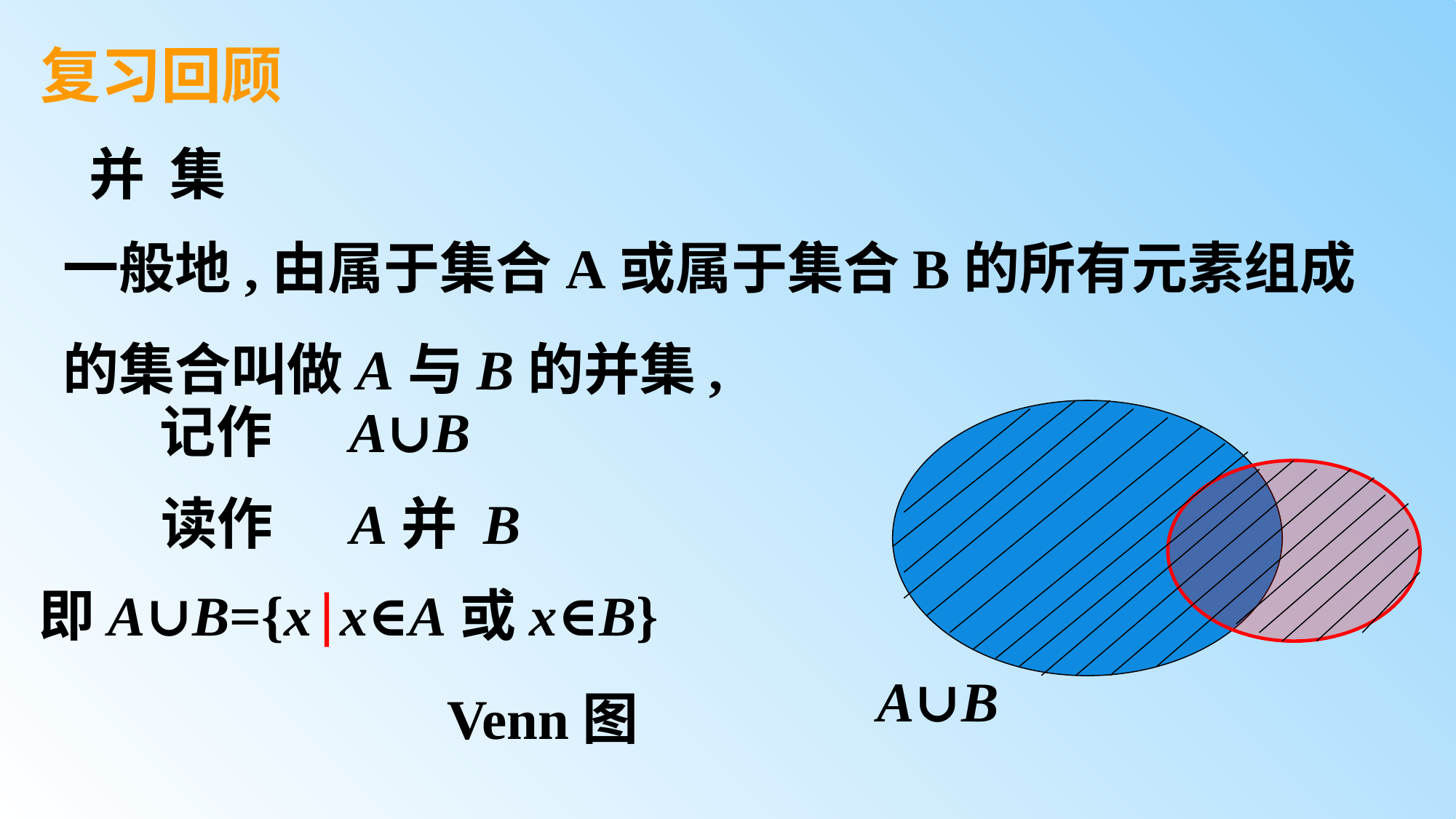

复习回顾
并  集
一般地,由属于集合A或属于集合B的所有元素组成的集合叫做A与B的并集,
记作     A∪B

A
读作     A并 B
即A∪B={x  x∈A或x∈B}

A∪B
 Venn图